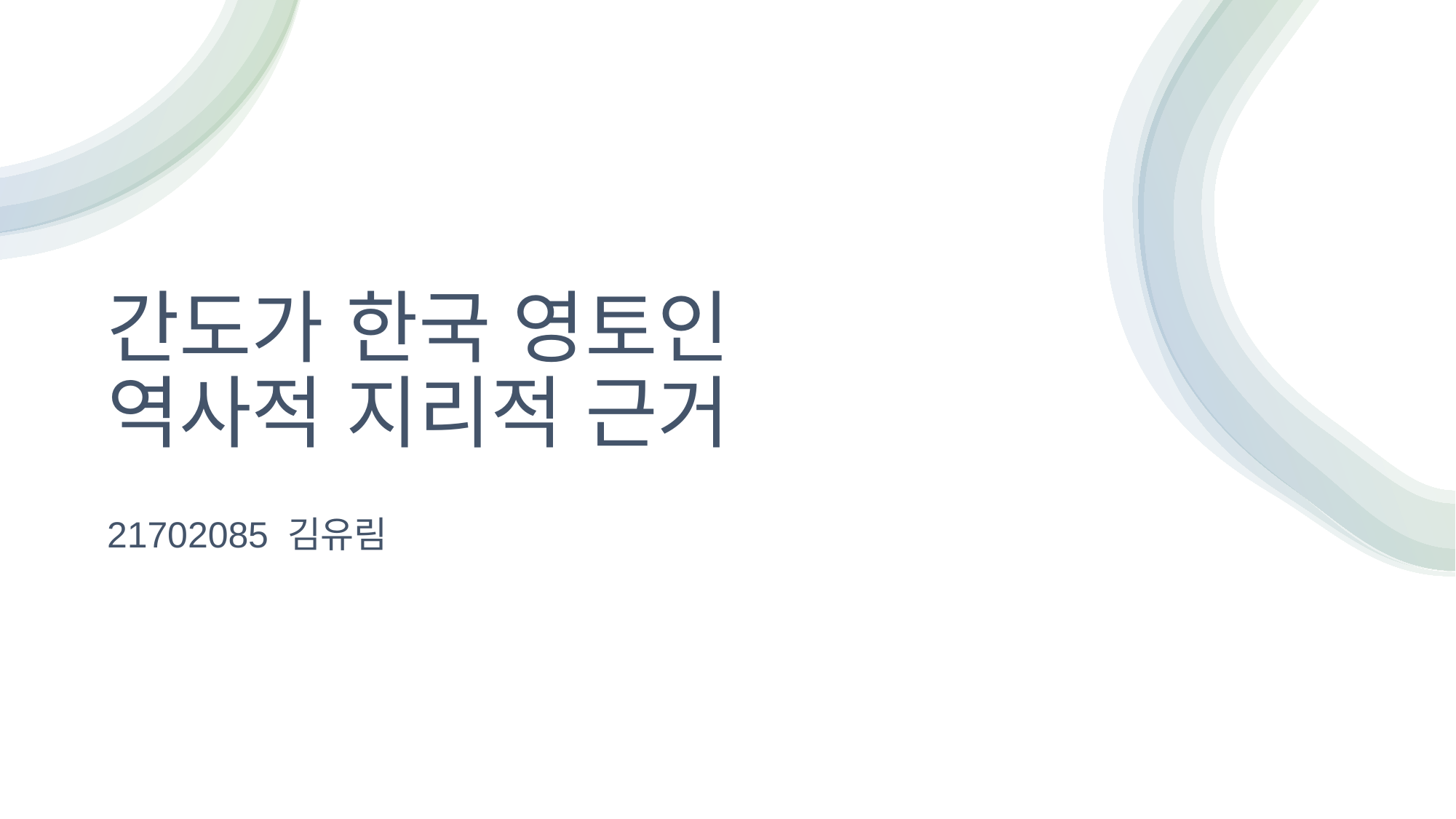

# 간도가 한국 영토인 역사적 지리적 근거
21702085 김유림